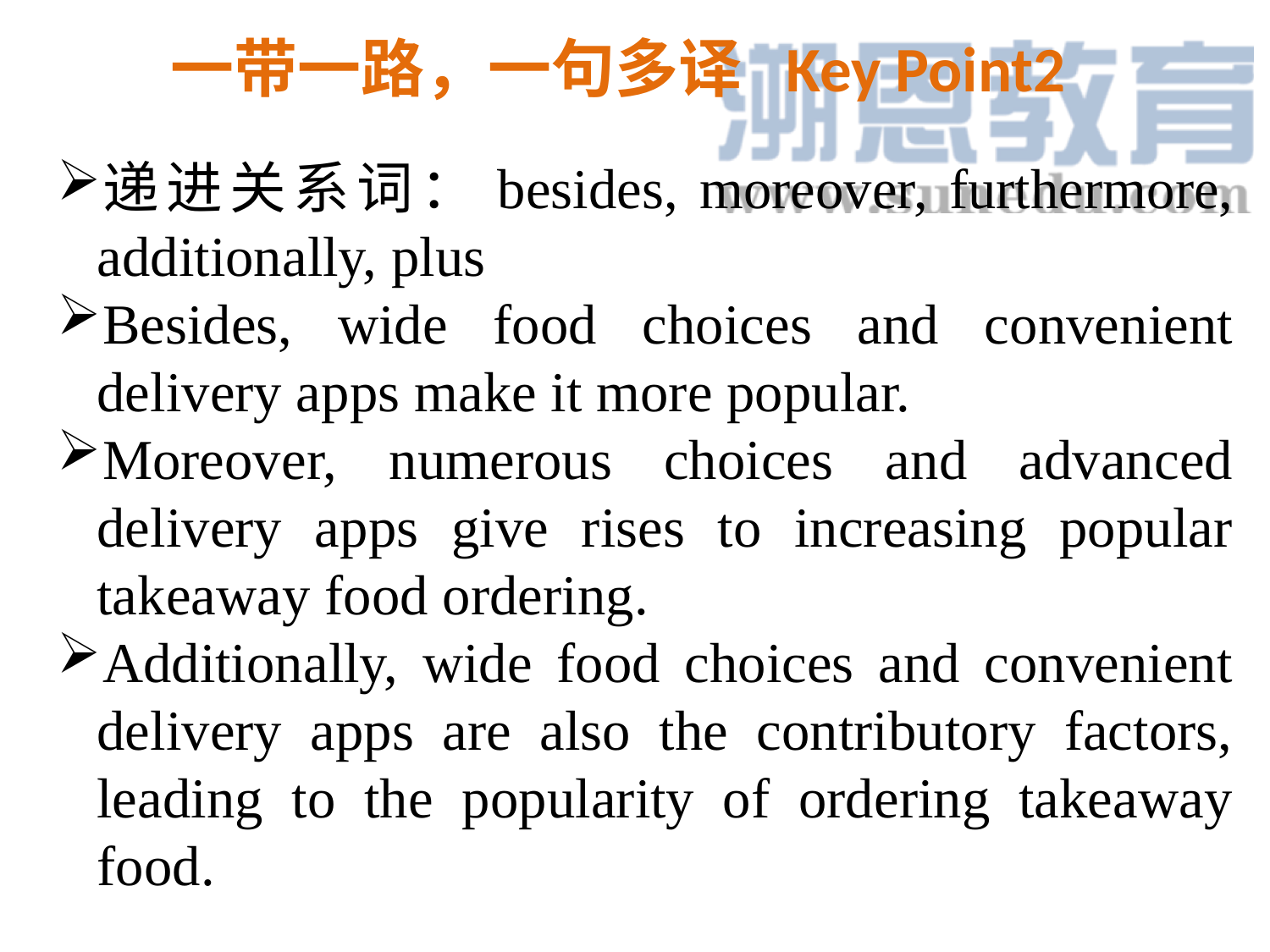

一带一路，一句多译  Key Point2
递进关系词：besides, moreover, furthermore, additionally, plus
Besides, wide food choices and convenient delivery apps make it more popular.
Moreover, numerous choices and advanced delivery apps give rises to increasing popular takeaway food ordering.
Additionally, wide food choices and convenient delivery apps are also the contributory factors, leading to the popularity of ordering takeaway food.